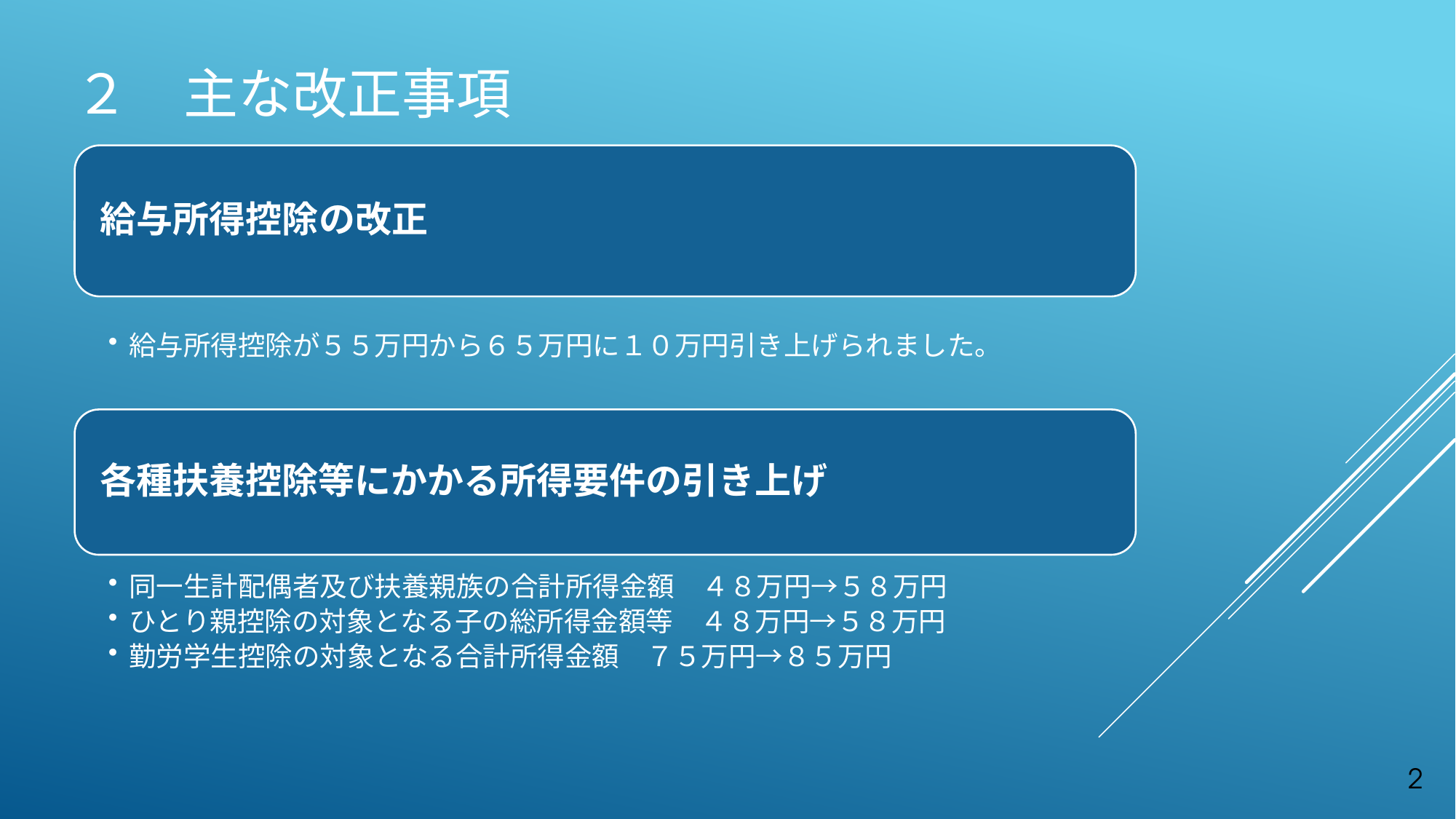

# ２　主な改正事項
給与所得控除の改正

給与所得控除が５５万円から６５万円に１０万円引き上げられました。
各種扶養控除等にかかる所得要件の引き上げ
同一生計配偶者及び扶養親族の合計所得金額　４８万円→５８万円
ひとり親控除の対象となる子の総所得金額等　４８万円→５８万円
勤労学生控除の対象となる合計所得金額　７５万円→８５万円
2